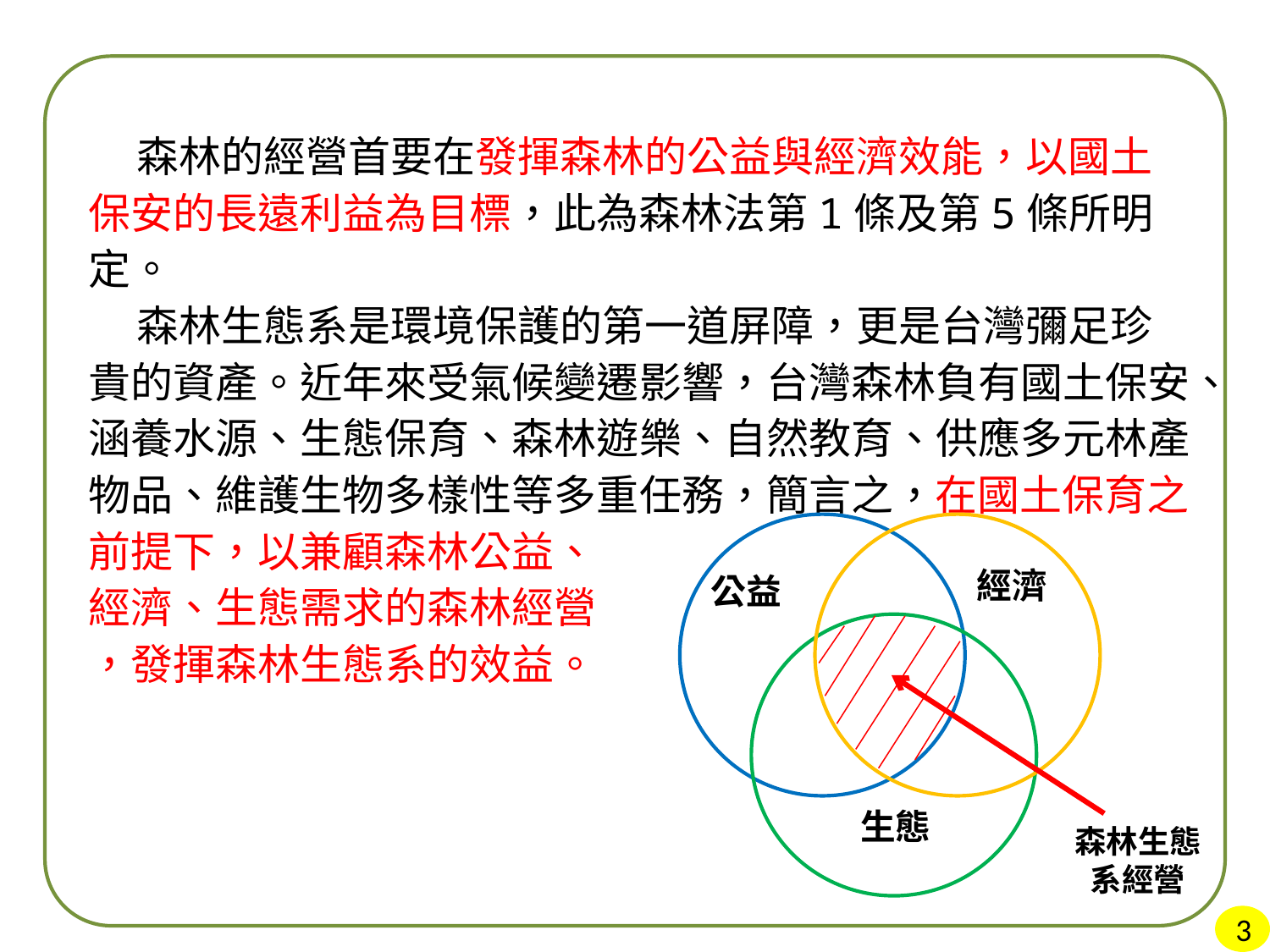

森林的經營首要在發揮森林的公益與經濟效能，以國土保安的長遠利益為目標，此為森林法第1條及第5條所明定。
    森林生態系是環境保護的第一道屏障，更是台灣彌足珍貴的資產。近年來受氣候變遷影響，台灣森林負有國土保安、涵養水源、生態保育、森林遊樂、自然教育、供應多元林產物品、維護生物多樣性等多重任務，簡言之，在國土保育之前提下，以兼顧森林公益、
經濟、生態需求的森林經營
，發揮森林生態系的效益。

經濟
公益

生態
森林生態系經營
3